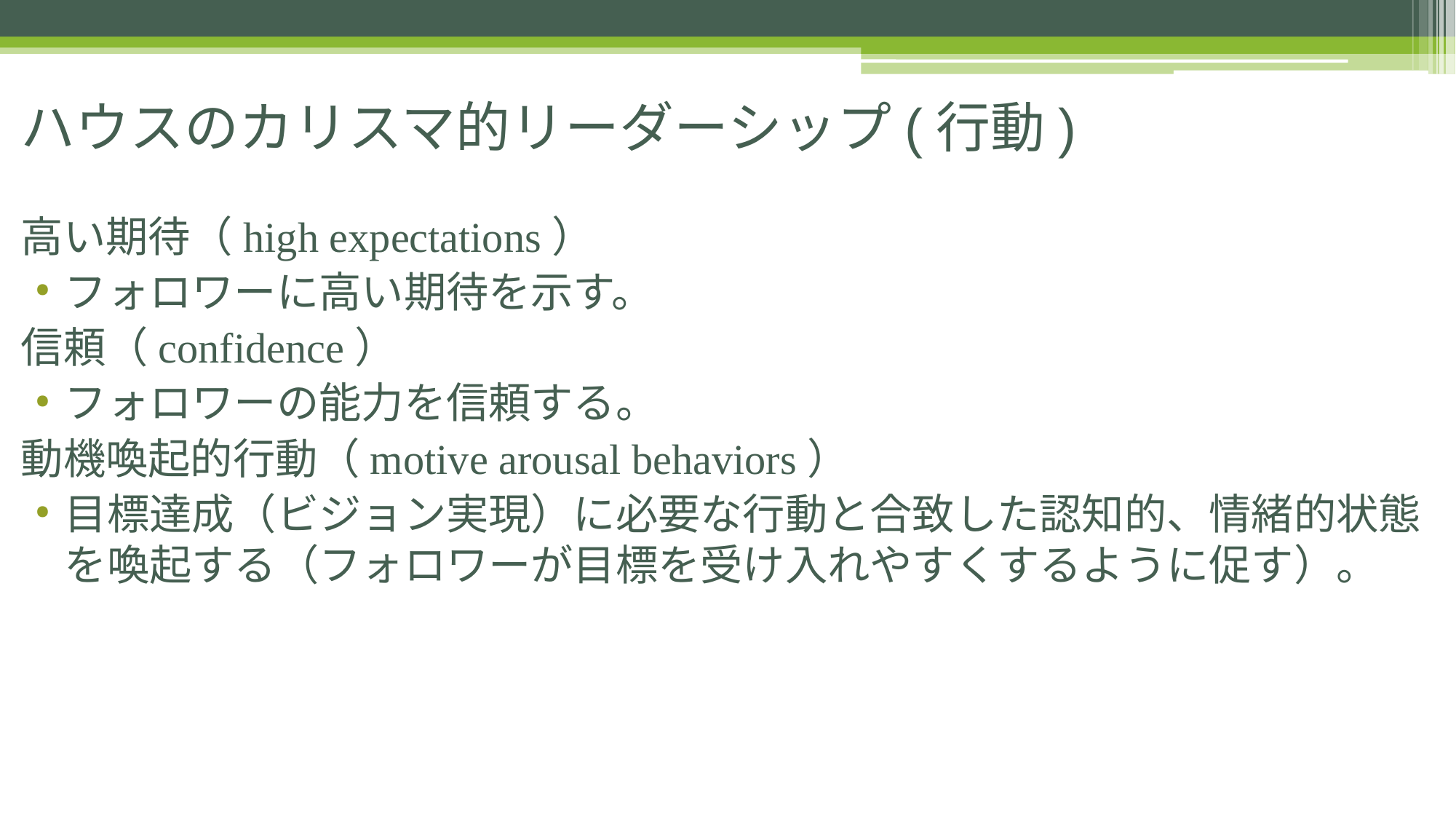

# ハウスのカリスマ的リーダーシップ(行動)
高い期待（high expectations）
フォロワーに高い期待を示す。
信頼（confidence）
フォロワーの能力を信頼する。
動機喚起的行動（motive arousal behaviors）
目標達成（ビジョン実現）に必要な行動と合致した認知的、情緒的状態を喚起する（フォロワーが目標を受け入れやすくするように促す）。